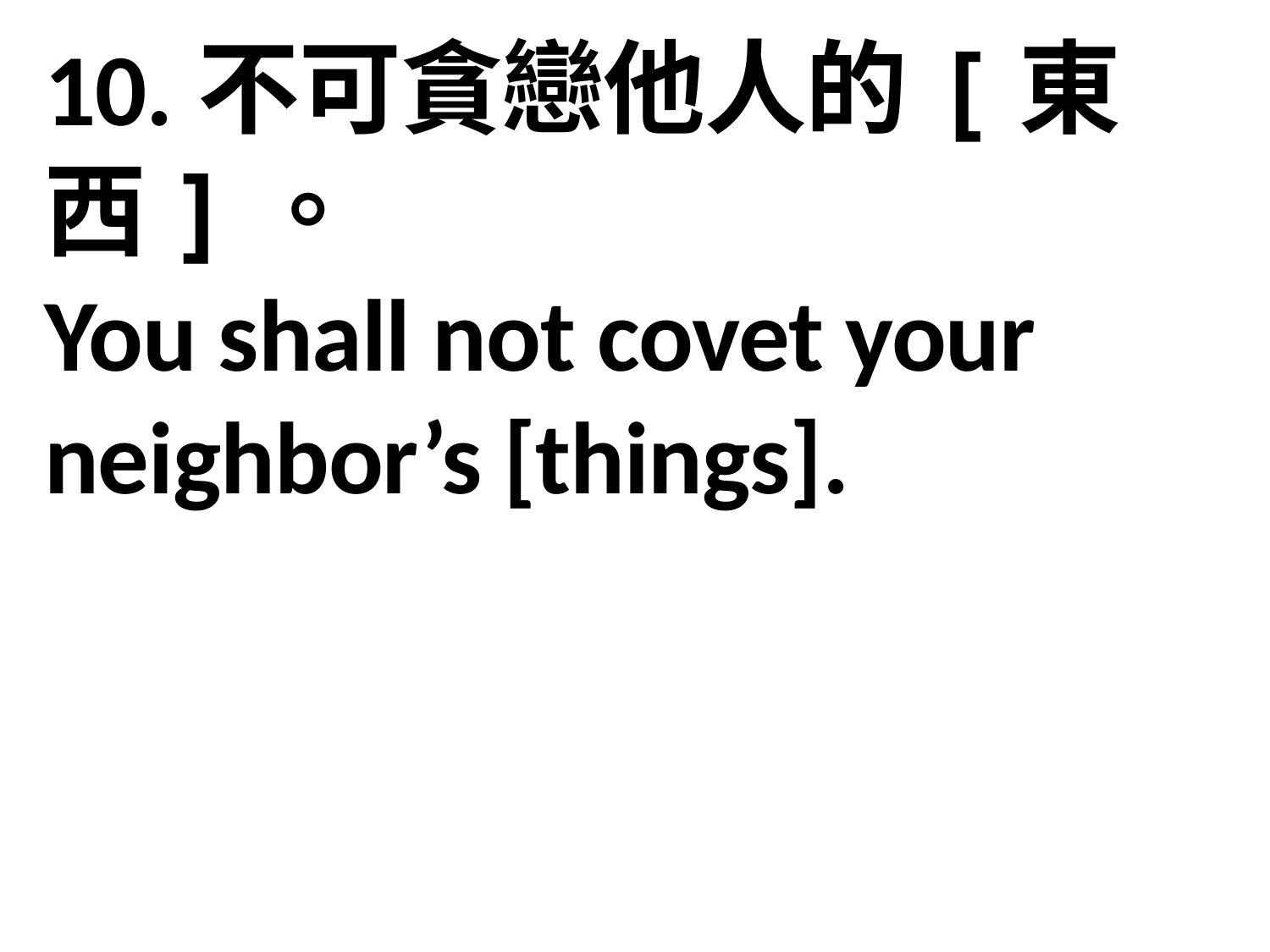

10.不可貪戀他人的[東西]。
You shall not covet your neighbor’s [things].